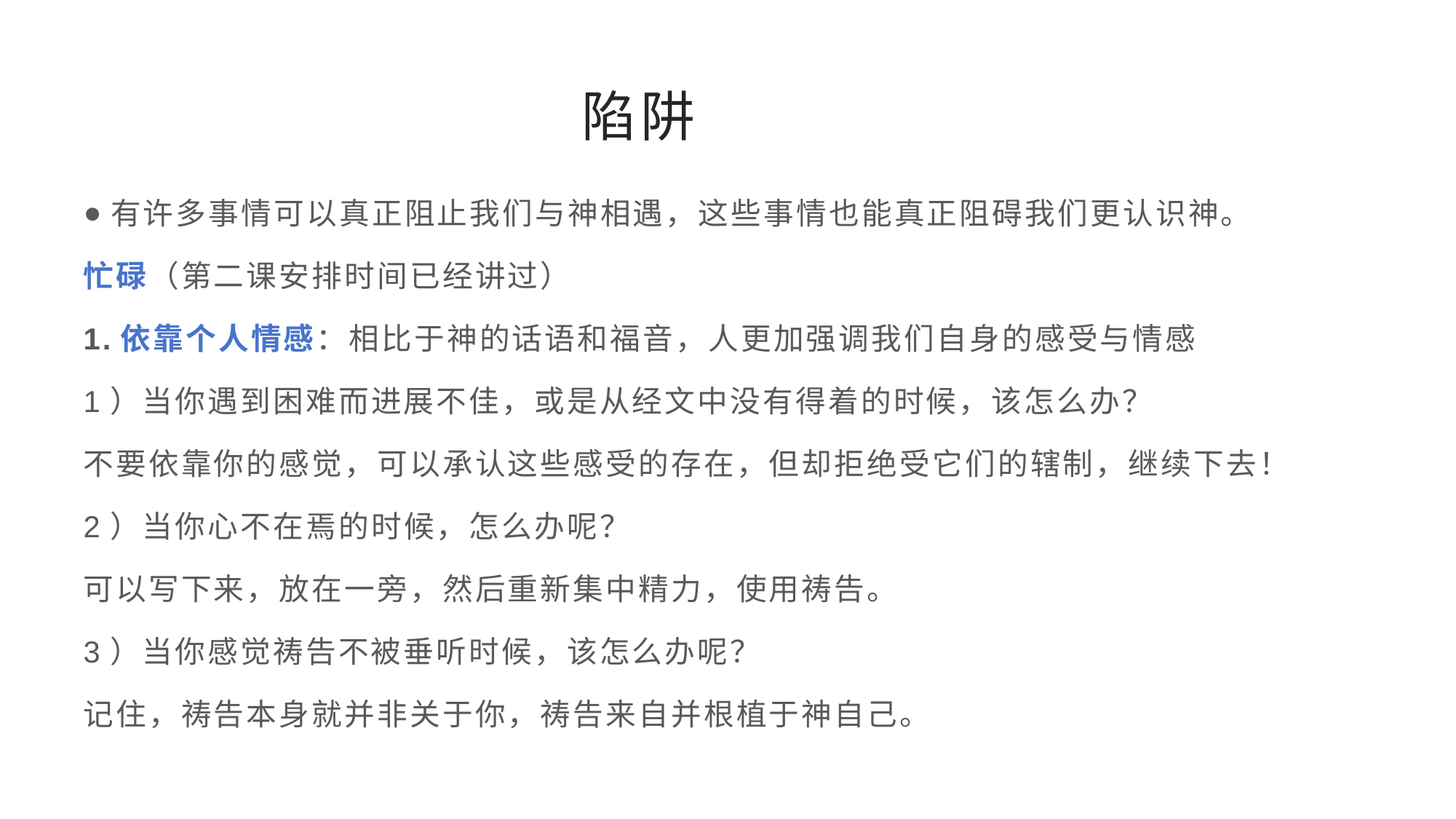

# 陷阱
有许多事情可以真正阻止我们与神相遇，这些事情也能真正阻碍我们更认识神。
忙碌（第二课安排时间已经讲过）
1.依靠个人情感：相比于神的话语和福音，人更加强调我们自身的感受与情感
1）当你遇到困难而进展不佳，或是从经文中没有得着的时候，该怎么办？
不要依靠你的感觉，可以承认这些感受的存在，但却拒绝受它们的辖制，继续下去！
2）当你心不在焉的时候，怎么办呢？
可以写下来，放在一旁，然后重新集中精力，使用祷告。
3）当你感觉祷告不被垂听时候，该怎么办呢？
记住，祷告本身就并非关于你，祷告来自并根植于神自己。